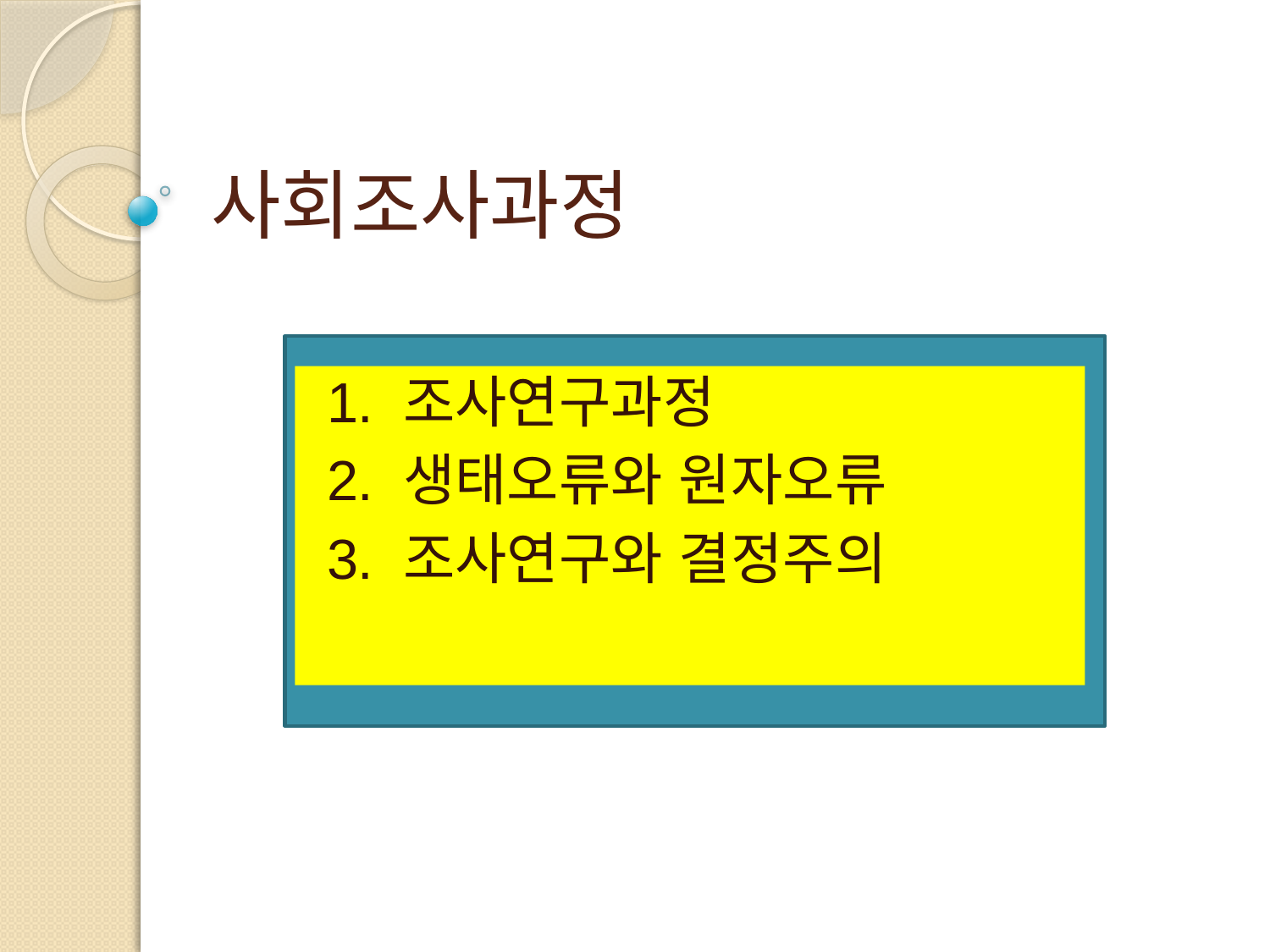

# 사회조사과정

 1. 조사연구과정
 2. 생태오류와 원자오류
 3. 조사연구와 결정주의